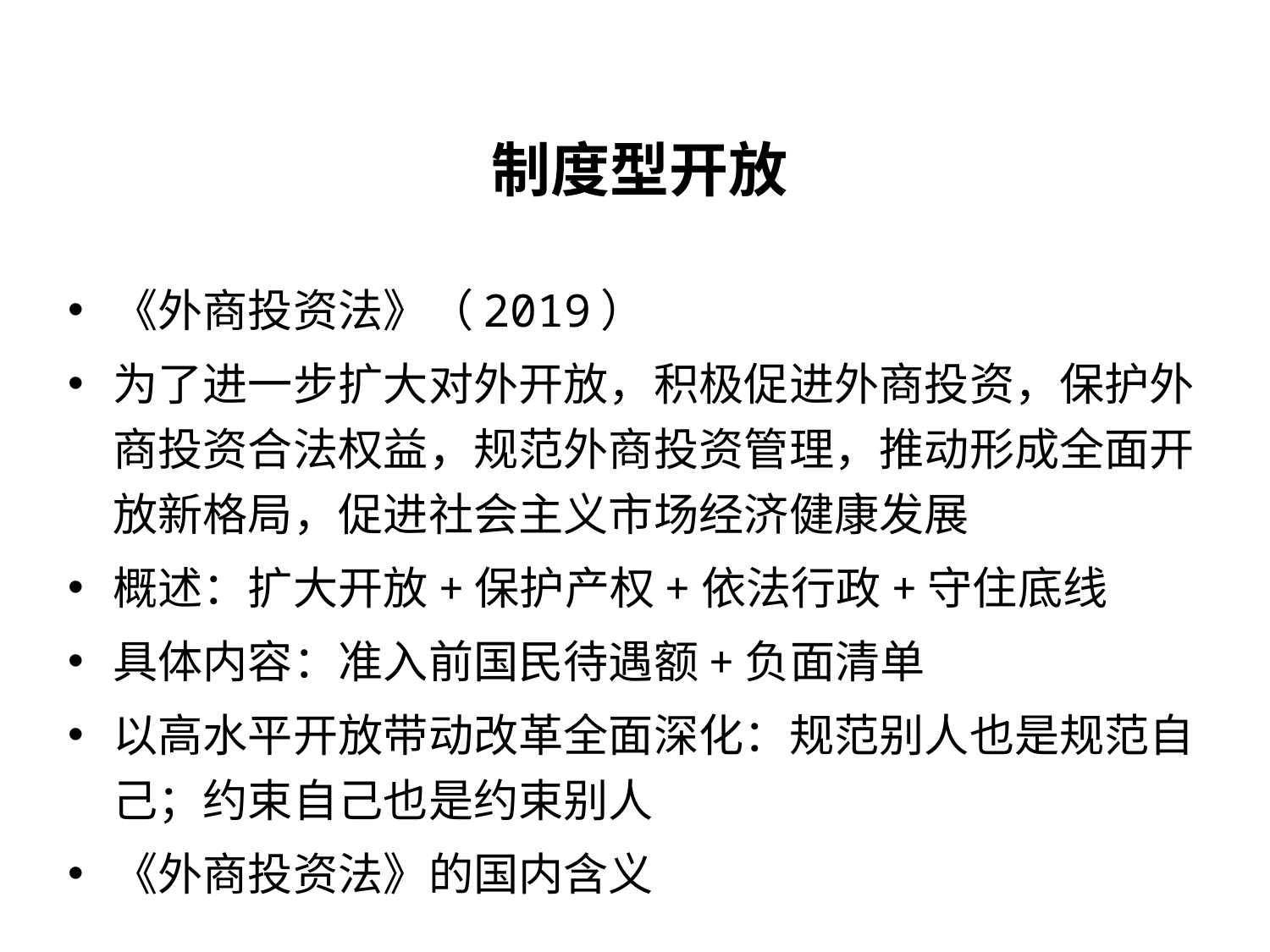

制度型开放

《外商投资法》（2019）
为了进一步扩大对外开放，积极促进外商投资，保护外商投资合法权益，规范外商投资管理，推动形成全面开放新格局，促进社会主义市场经济健康发展
概述：扩大开放+保护产权+依法行政+守住底线
具体内容：准入前国民待遇额+负面清单
以高水平开放带动改革全面深化：规范别人也是规范自己；约束自己也是约束别人
《外商投资法》的国内含义
IWEP